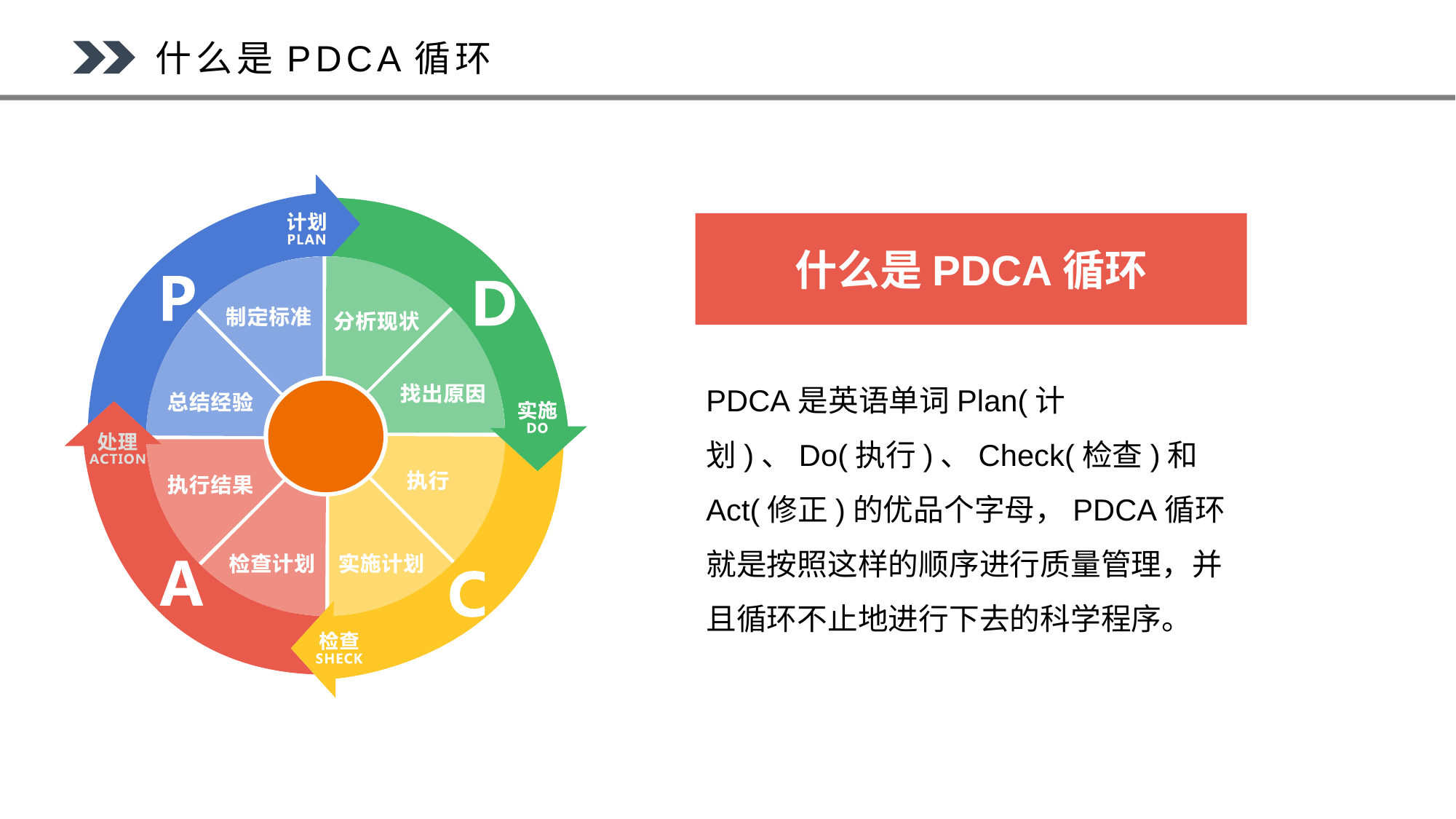

什么是PDCA循环

什么是PDCA循环
PDCA是英语单词Plan(计划)、Do(执行)、Check(检查)和Act(修正)的优品个字母，PDCA循环就是按照这样的顺序进行质量管理，并且循环不止地进行下去的科学程序。